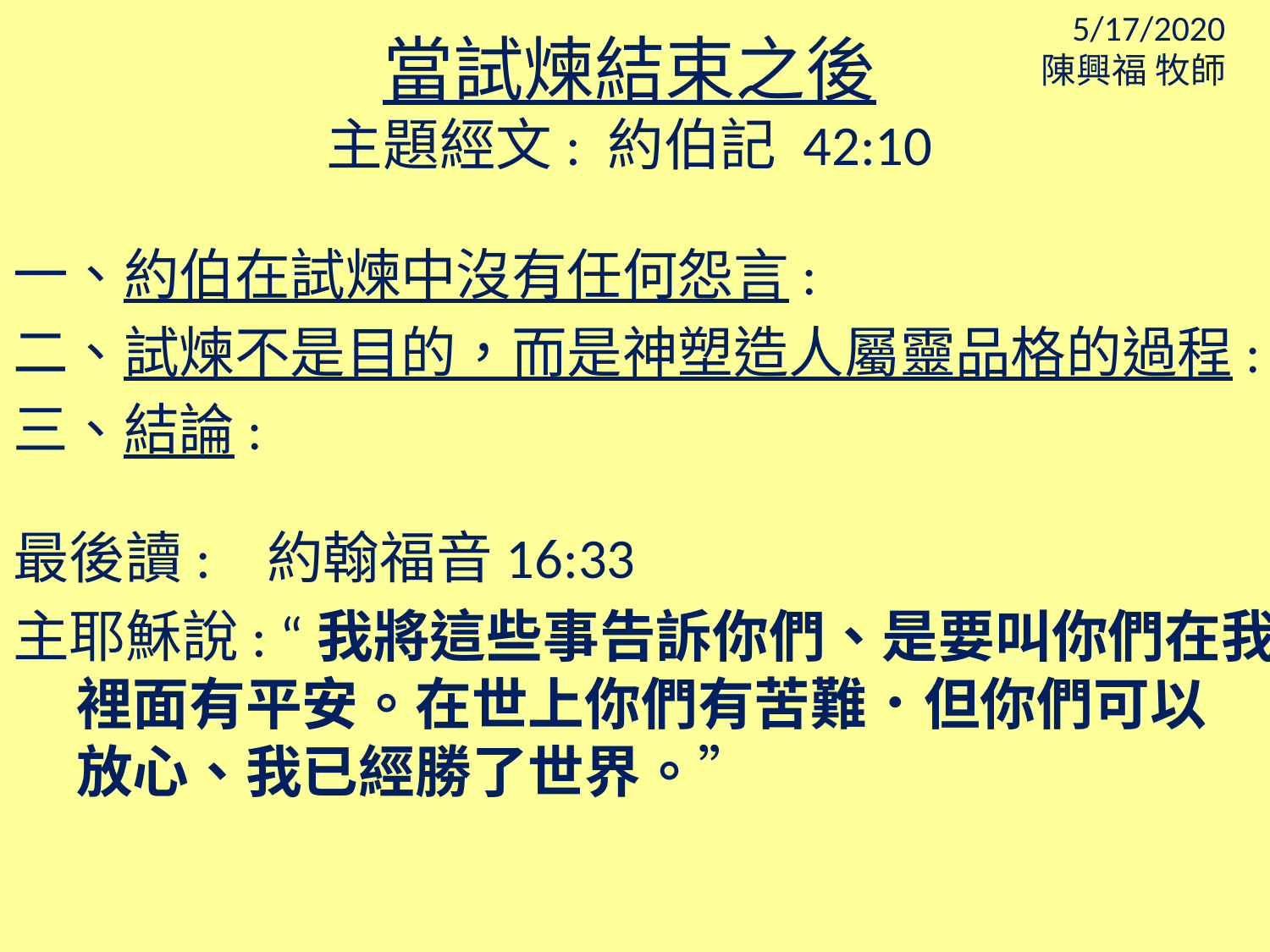

5/17/2020
陳興福 牧師
當試煉結束之後
主題經文: 約伯記 42:10
一、約伯在試煉中沒有任何怨言:
二、試煉不是目的，而是神塑造人屬靈品格的過程:
三、結論:

最後讀:	約翰福音16:33
主耶穌說: “我將這些事告訴你們、是要叫你們在我裡面有平安。在世上你們有苦難．但你們可以   放心、我已經勝了世界。”